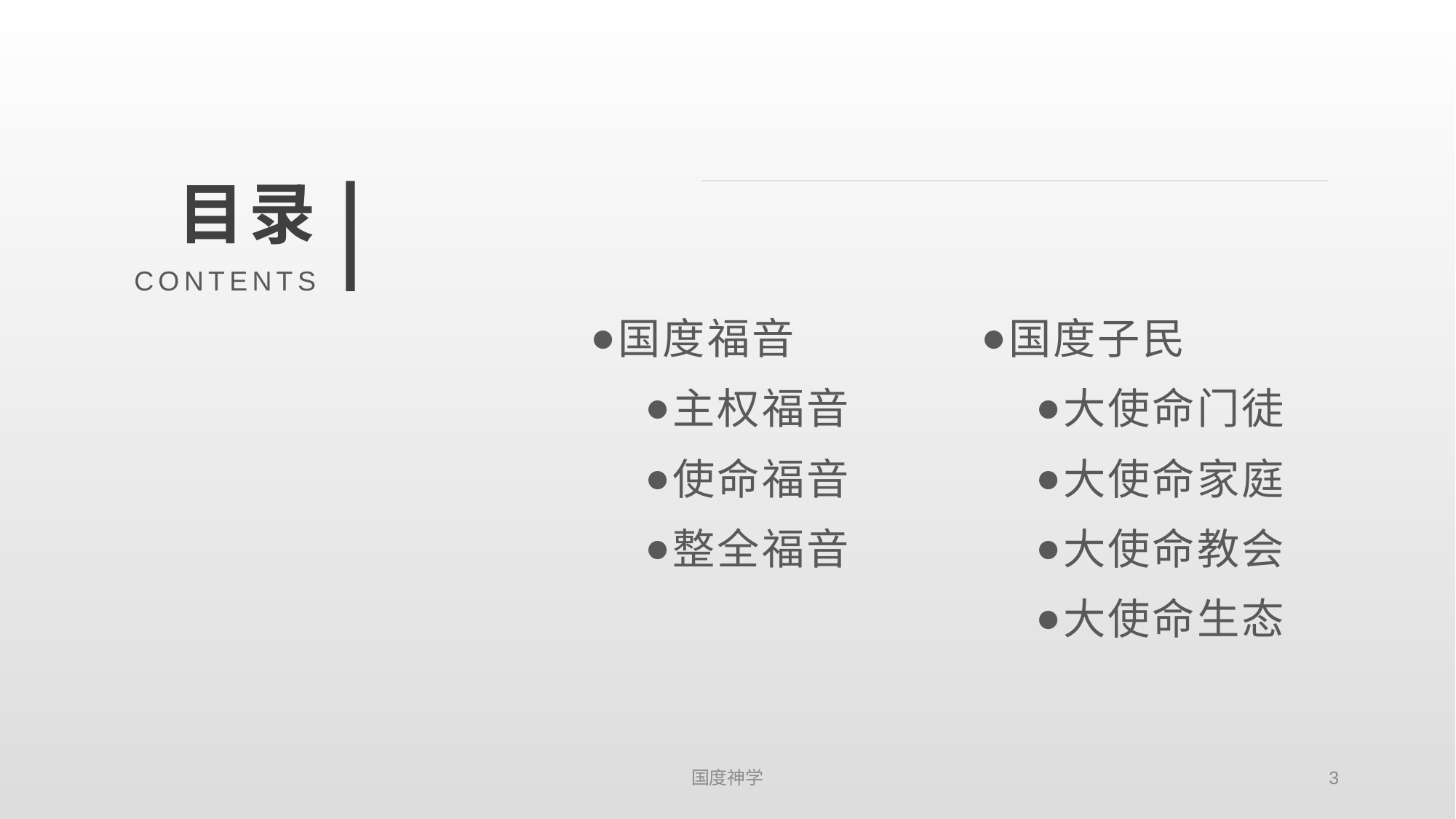

目录

CONTENTS
国度福音
主权福音
使命福音
整全福音
国度子民
大使命门徒
大使命家庭
大使命教会
大使命生态
国度神学
3